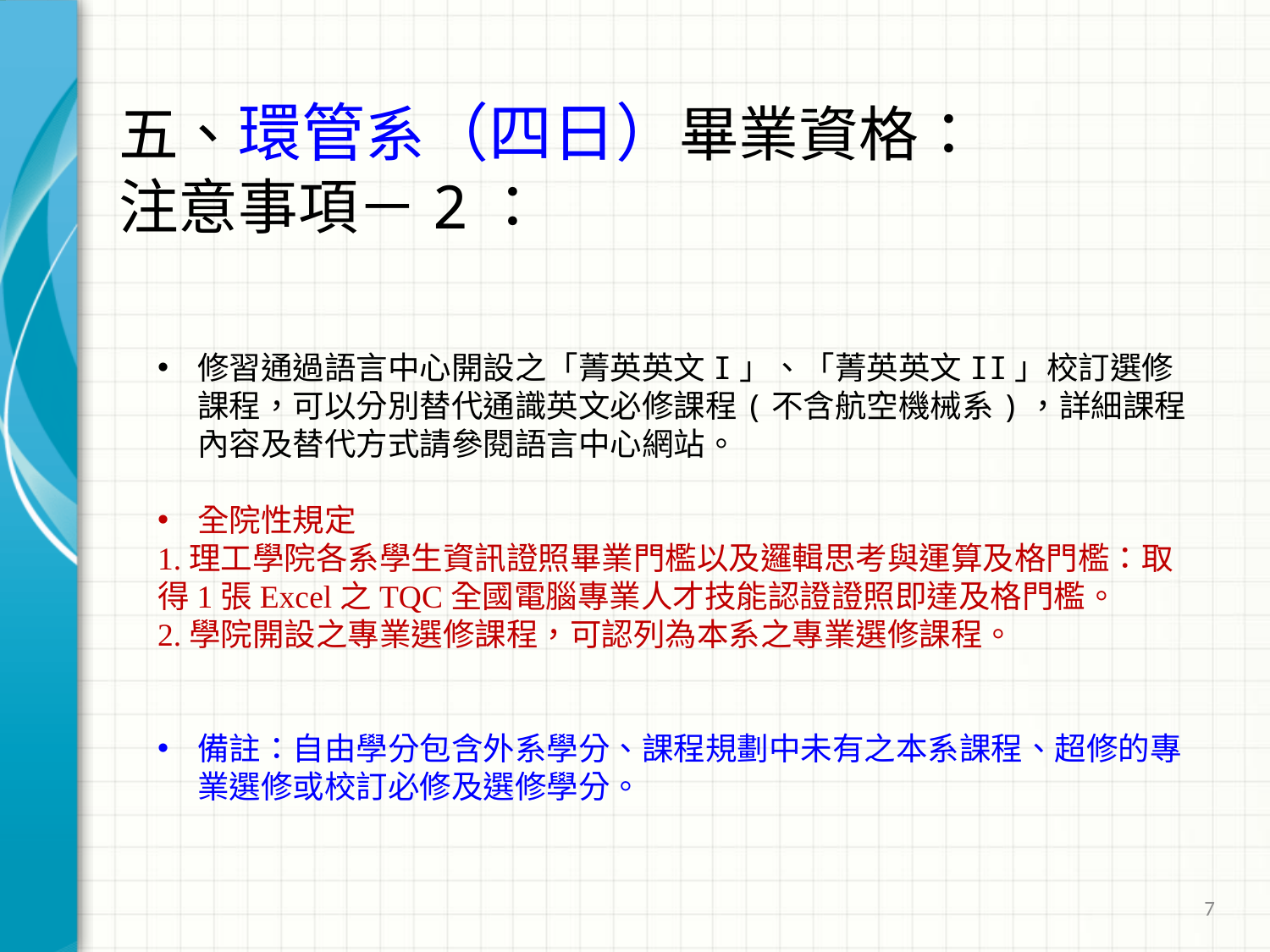

# 五、環管系（四日）畢業資格： 注意事項－2：

修習通過語言中心開設之「菁英英文I」、「菁英英文II」校訂選修課程，可以分別替代通識英文必修課程(不含航空機械系)，詳細課程內容及替代方式請參閱語言中心網站。

全院性規定
1.理工學院各系學生資訊證照畢業門檻以及邏輯思考與運算及格門檻：取得1張Excel之TQC全國電腦專業人才技能認證證照即達及格門檻。
2.學院開設之專業選修課程，可認列為本系之專業選修課程。

備註：自由學分包含外系學分、課程規劃中未有之本系課程、超修的專業選修或校訂必修及選修學分。

7